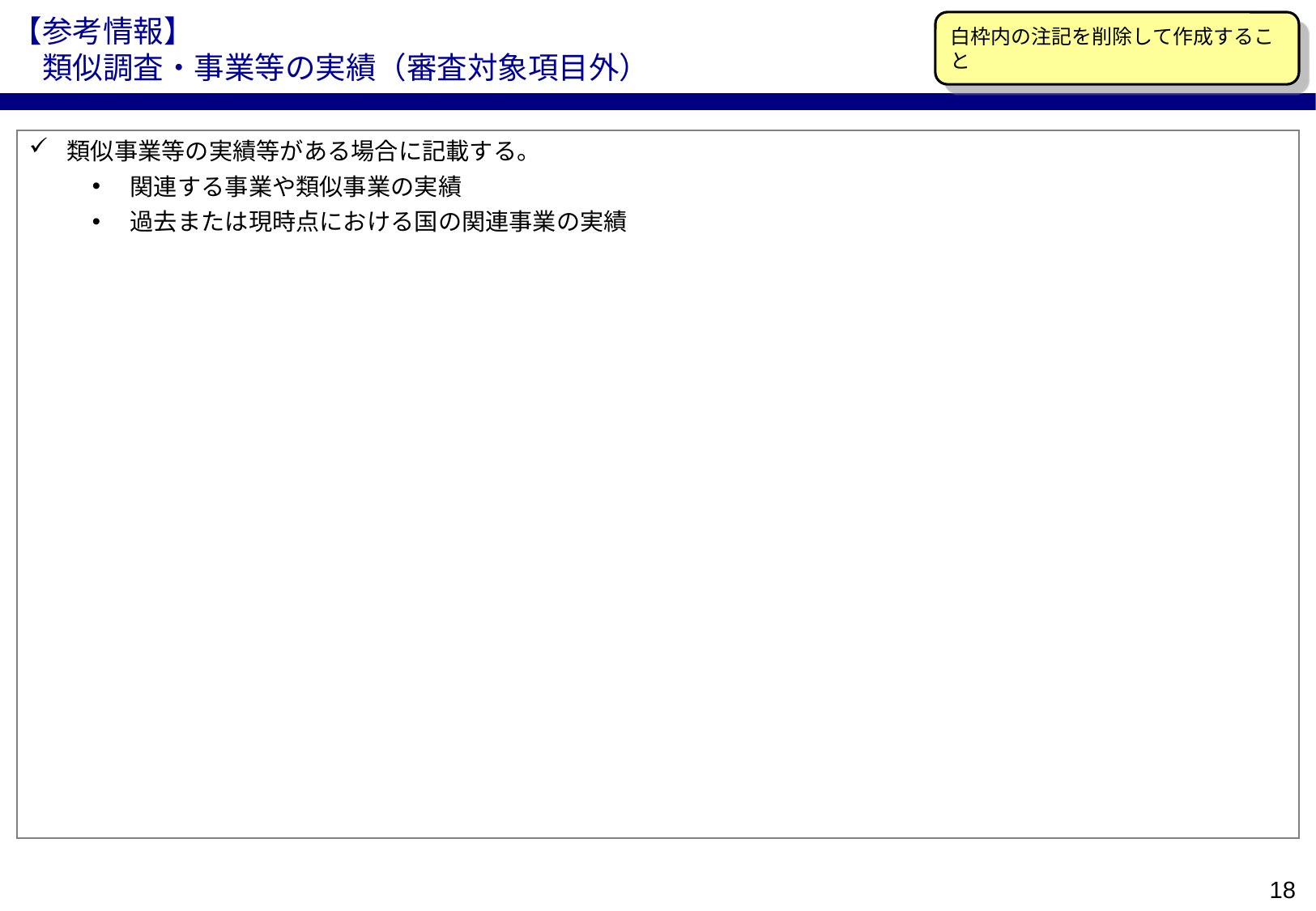

【参考情報】
　類似調査・事業等の実績（審査対象項目外）
白枠内の注記を削除して作成すること
類似事業等の実績等がある場合に記載する。
関連する事業や類似事業の実績
過去または現時点における国の関連事業の実績